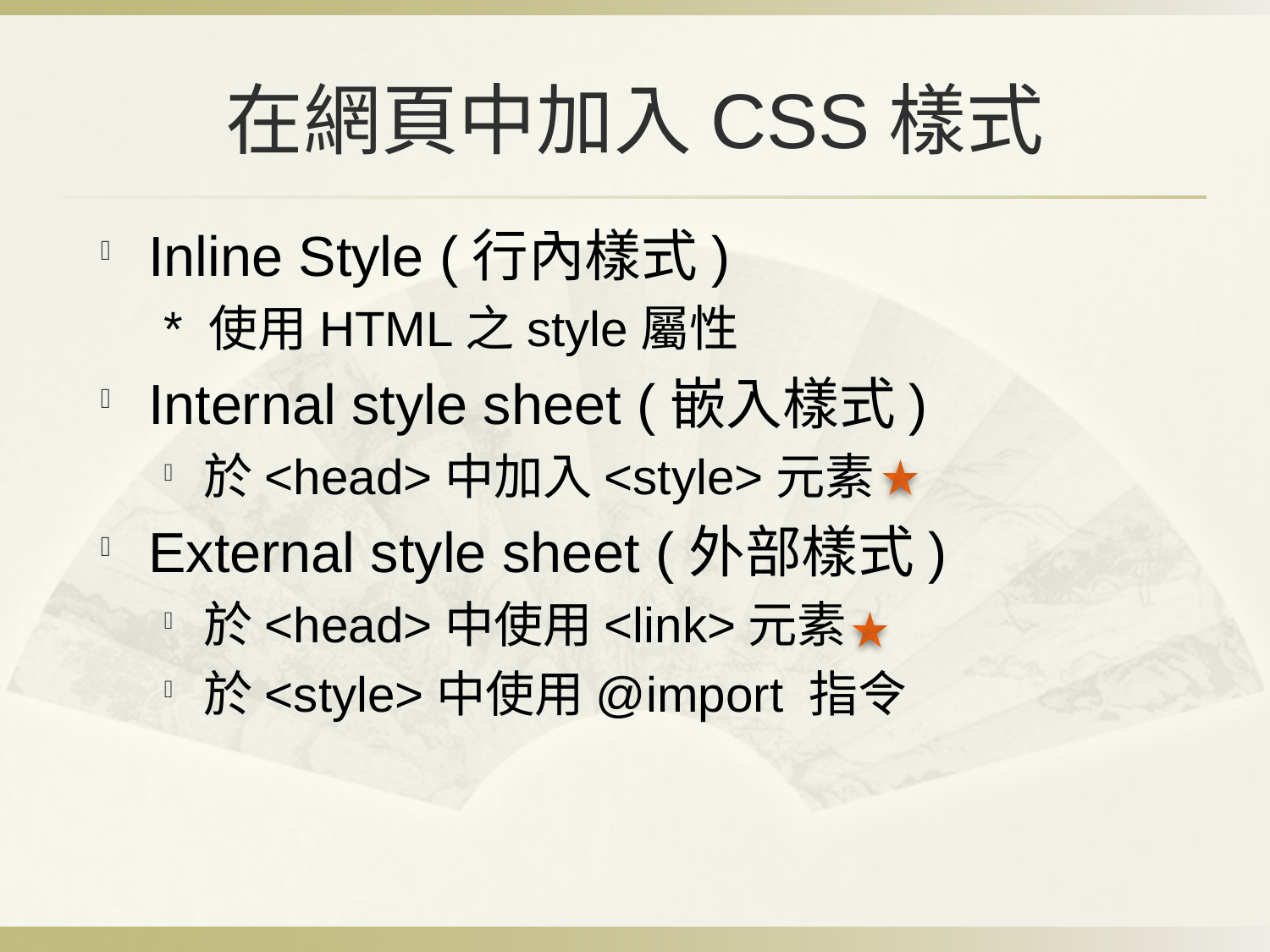

# 在網頁中加入CSS樣式
Inline Style (行內樣式)
* 使用HTML之style屬性
Internal style sheet (嵌入樣式)
於<head>中加入<style>元素
External style sheet (外部樣式)
於<head>中使用<link>元素
於<style>中使用@import 指令